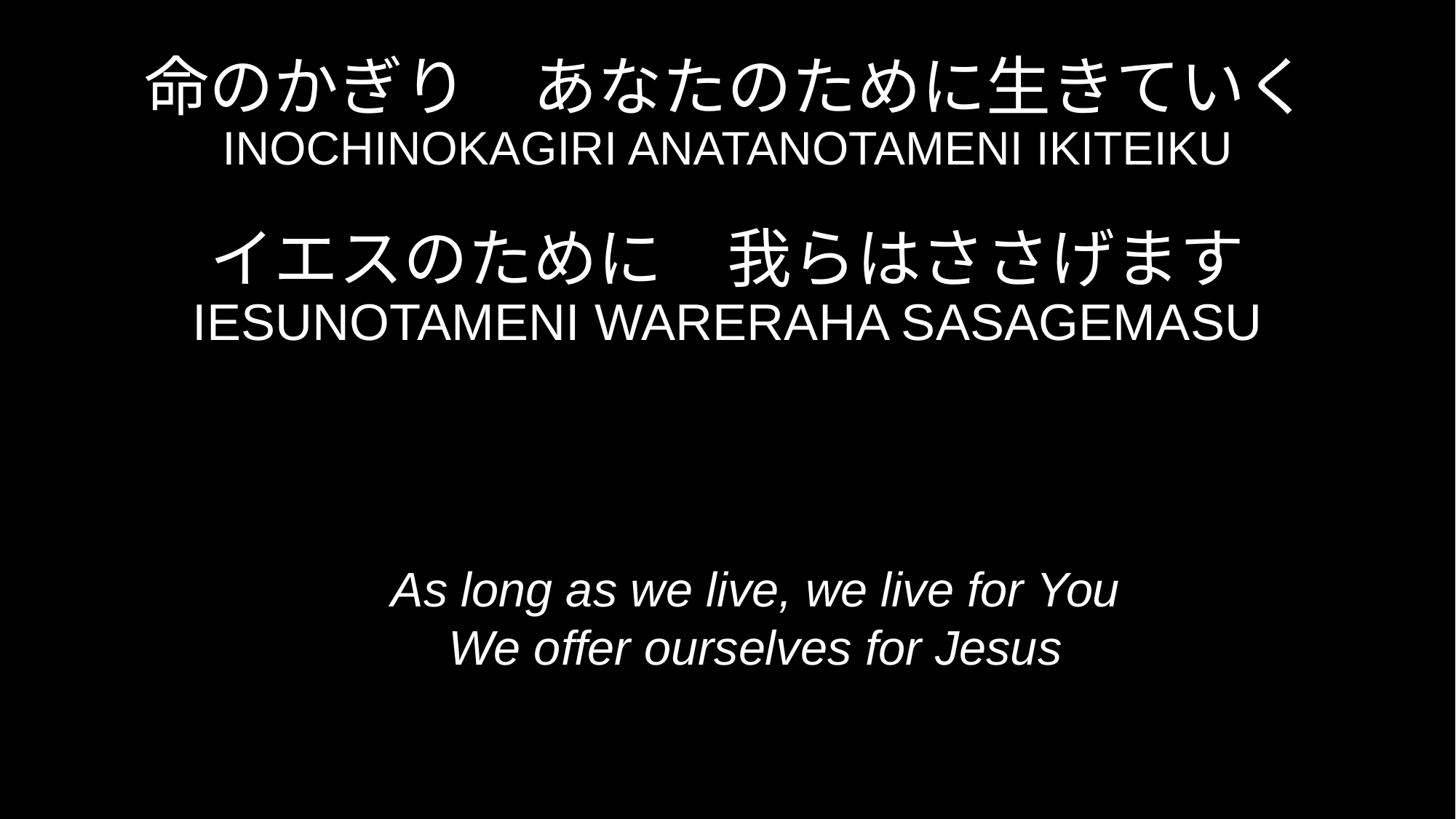

命のかぎり　あなたのために生きていく
INOCHINOKAGIRI ANATANOTAMENI IKITEIKU

イエスのために　我らはささげます
IESUNOTAMENI WARERAHA SASAGEMASU

As long as we live, we live for You
We offer ourselves for Jesus